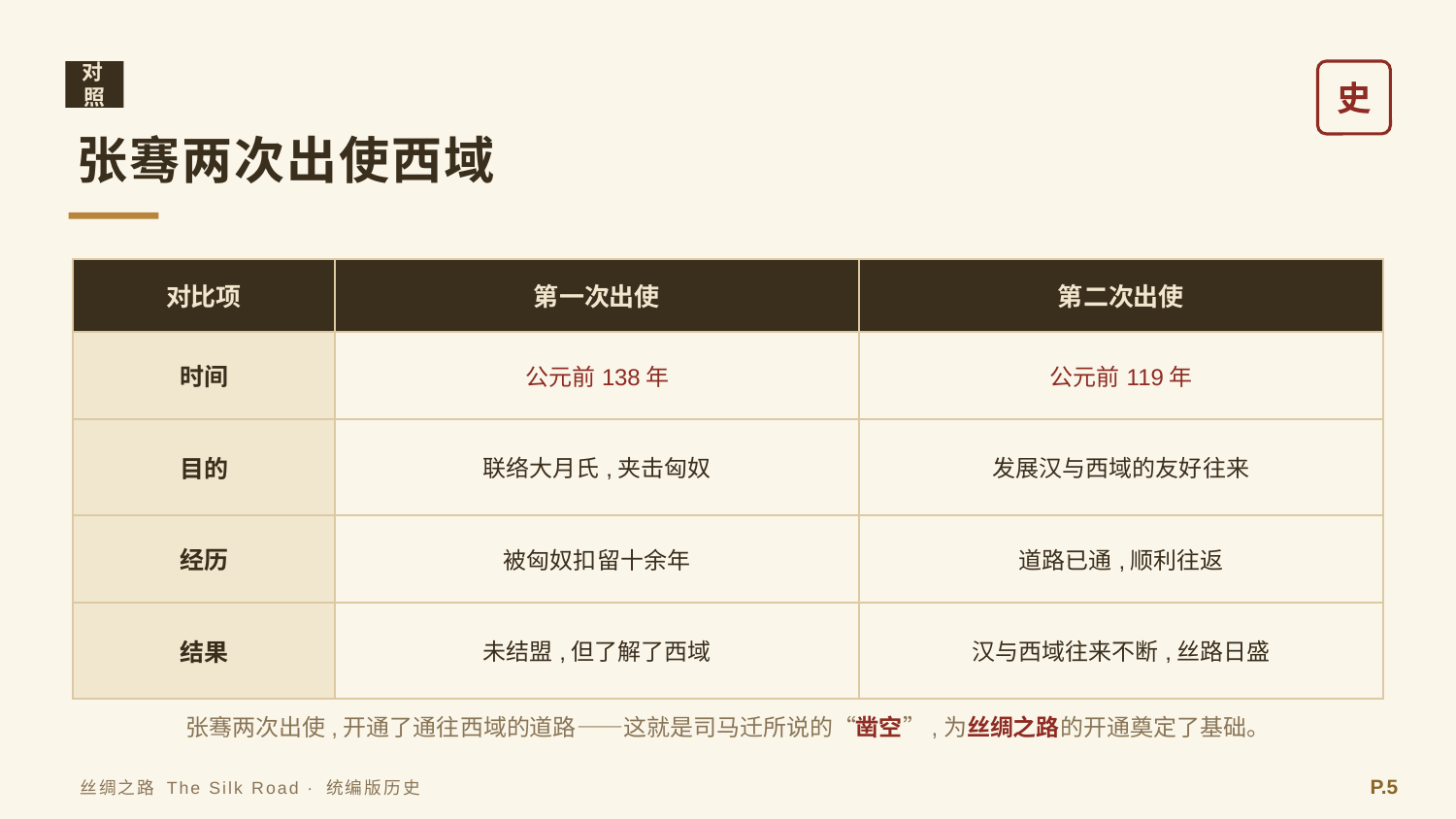

对照
史

张骞两次出使西域

| 对比项 | 第一次出使 | 第二次出使 |
| --- | --- | --- |
| 时间 | 公元前138年 | 公元前119年 |
| 目的 | 联络大月氏,夹击匈奴 | 发展汉与西域的友好往来 |
| 经历 | 被匈奴扣留十余年 | 道路已通,顺利往返 |
| 结果 | 未结盟,但了解了西域 | 汉与西域往来不断,丝路日盛 |
张骞两次出使,开通了通往西域的道路——这就是司马迁所说的“凿空”,为丝绸之路的开通奠定了基础。
P.5
丝绸之路 The Silk Road · 统编版历史